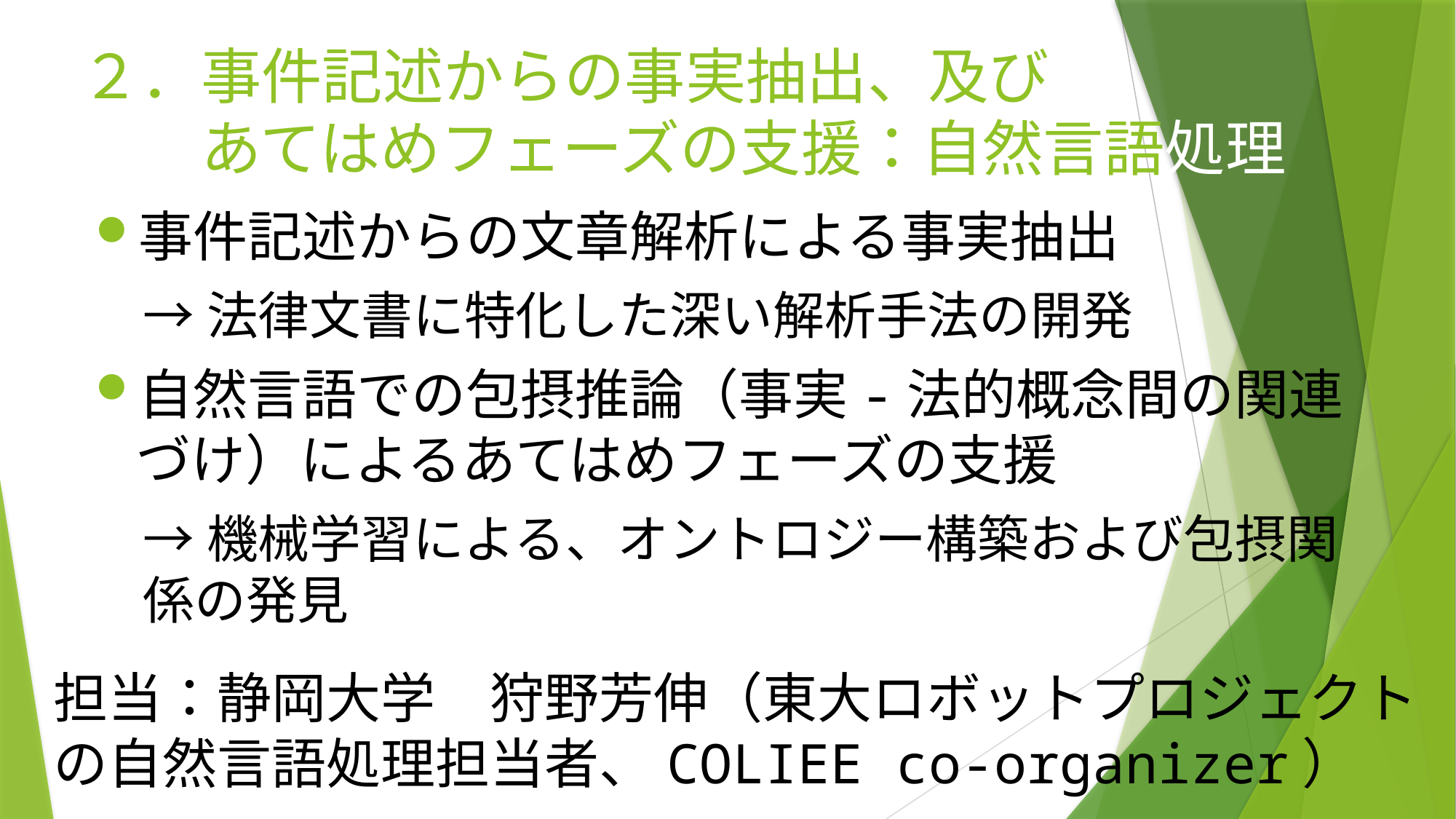

# ２．事件記述からの事実抽出、及び 　　あてはめフェーズの支援：自然言語処理
事件記述からの文章解析による事実抽出
→法律文書に特化した深い解析手法の開発
自然言語での包摂推論（事実-法的概念間の関連づけ）によるあてはめフェーズの支援
→機械学習による、オントロジー構築および包摂関係の発見

担当：静岡大学　狩野芳伸（東大ロボットプロジェクトの自然言語処理担当者、COLIEE co-organizer）